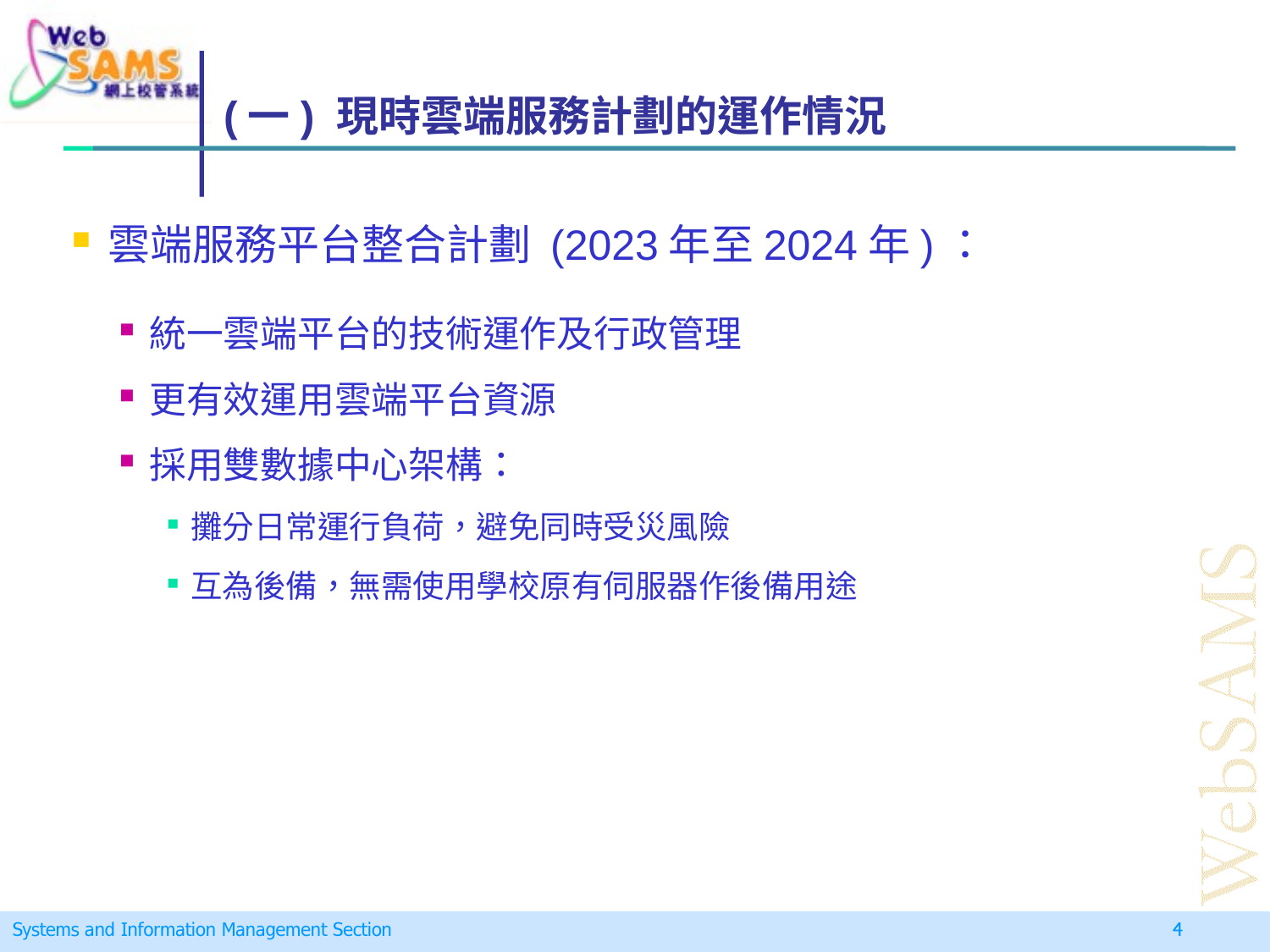

# (一) 現時雲端服務計劃的運作情況
雲端服務平台整合計劃 (2023年至2024年)：
統一雲端平台的技術運作及行政管理
更有效運用雲端平台資源
採用雙數據中心架構：
攤分日常運行負荷，避免同時受災風險
互為後備，無需使用學校原有伺服器作後備用途